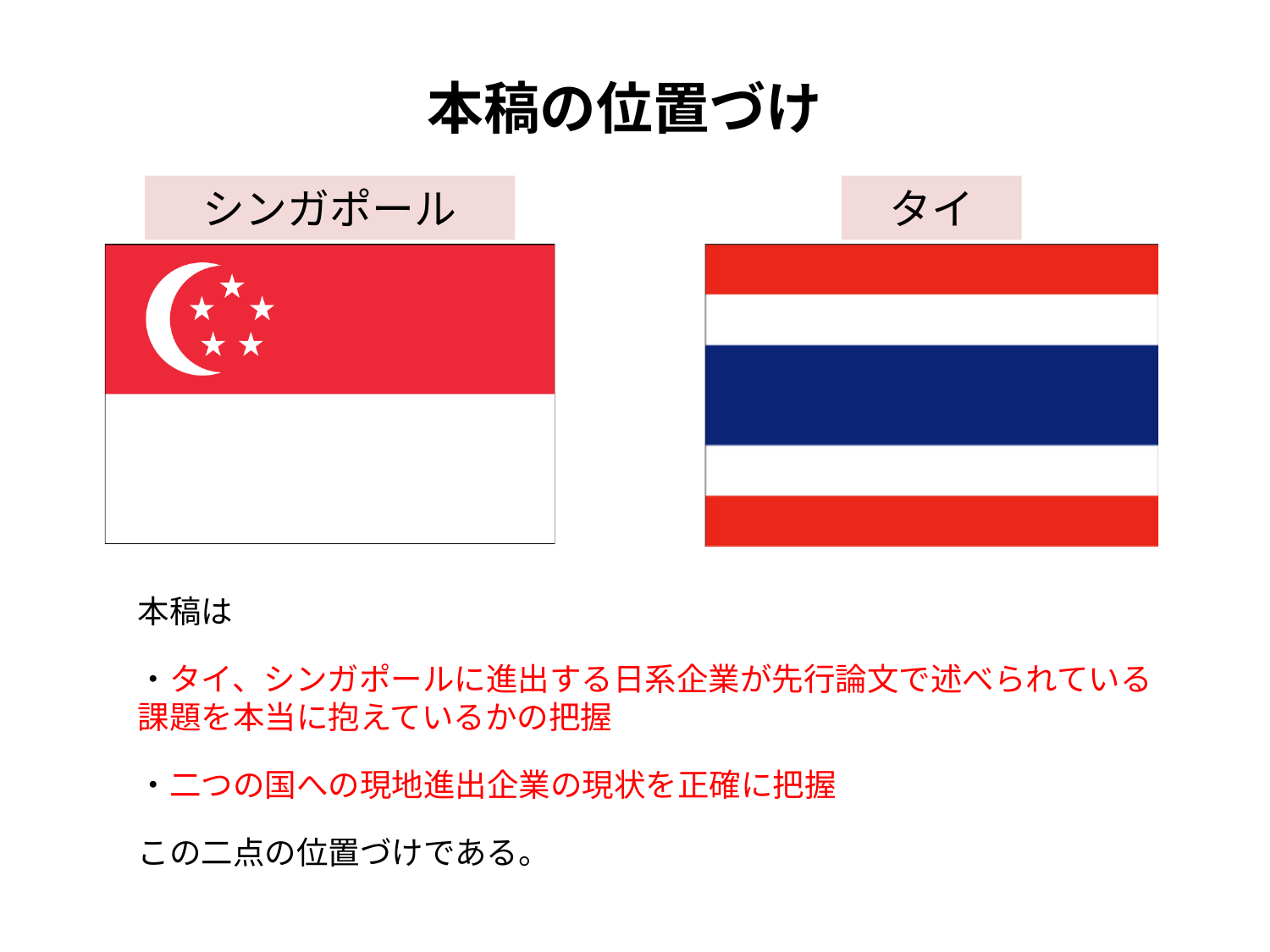

本稿の位置づけ
シンガポール
タイ

本稿は

・タイ、シンガポールに進出する日系企業が先行論文で述べられている課題を本当に抱えているかの把握

・二つの国への現地進出企業の現状を正確に把握

この二点の位置づけである。